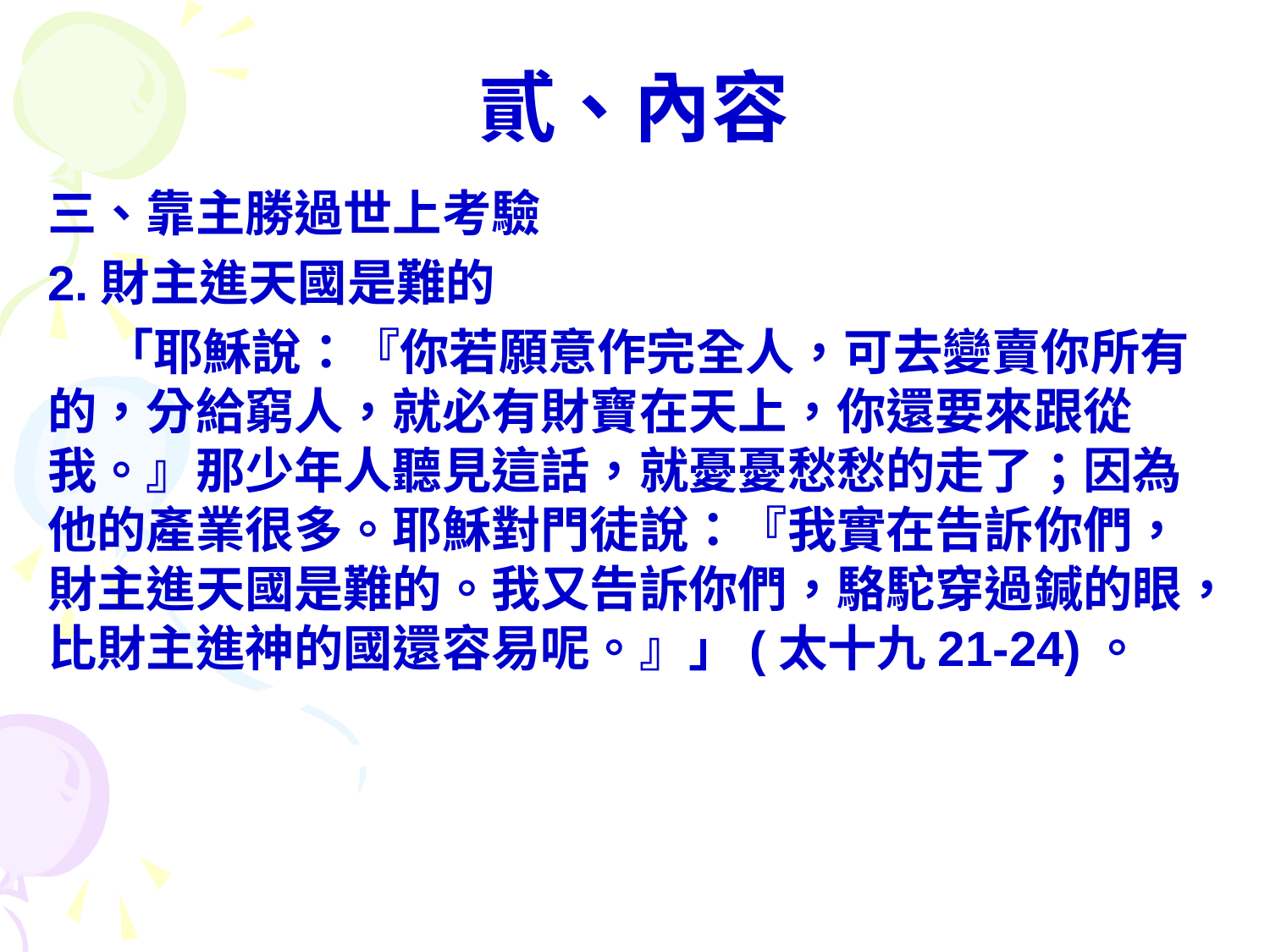

# 貳、內容
三、靠主勝過世上考驗
2.財主進天國是難的
    「耶穌說：『你若願意作完全人，可去變賣你所有的，分給窮人，就必有財寶在天上，你還要來跟從我。』那少年人聽見這話，就憂憂愁愁的走了；因為他的產業很多。耶穌對門徒說：『我實在告訴你們，財主進天國是難的。我又告訴你們，駱駝穿過鍼的眼，比財主進神的國還容易呢。』」(太十九21-24)。